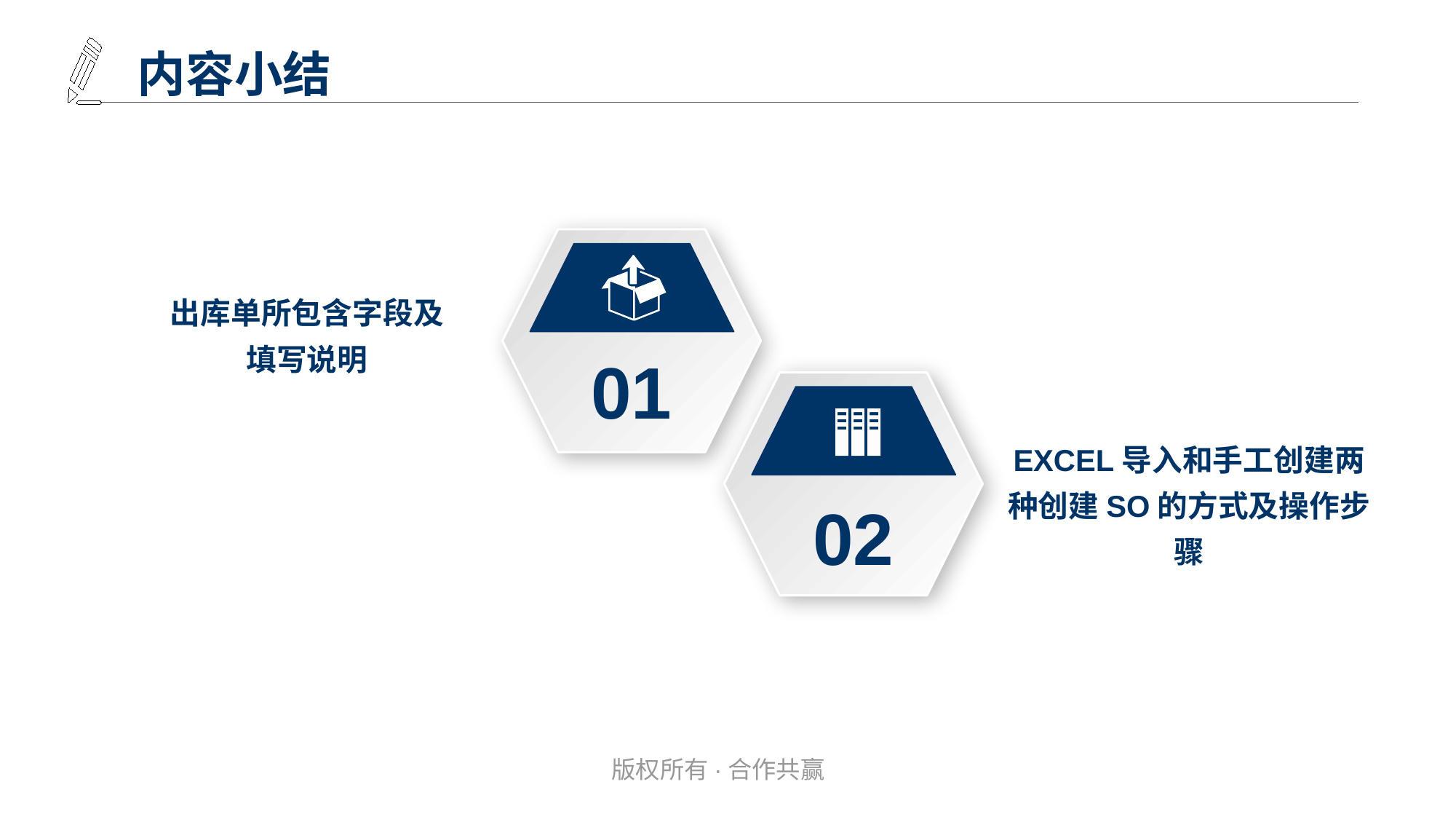

内容小结

01

出库单所包含字段及填写说明

02

EXCEL导入和手工创建两种创建SO的方式及操作步骤